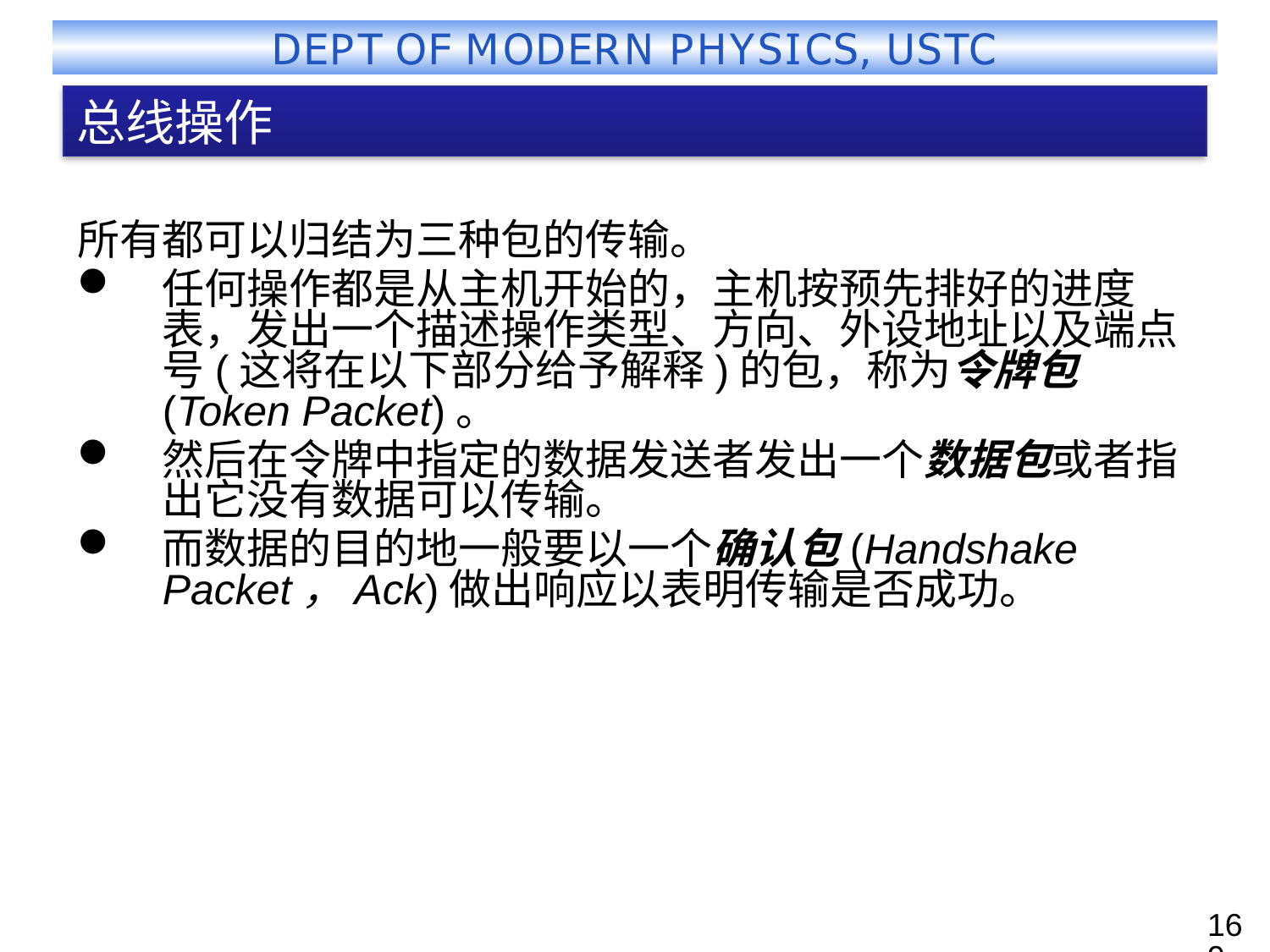

# 总线操作
所有都可以归结为三种包的传输。
任何操作都是从主机开始的，主机按预先排好的进度表，发出一个描述操作类型、方向、外设地址以及端点号(这将在以下部分给予解释)的包，称为令牌包(Token Packet)。
然后在令牌中指定的数据发送者发出一个数据包或者指出它没有数据可以传输。
而数据的目的地一般要以一个确认包(Handshake Packet，Ack)做出响应以表明传输是否成功。
169